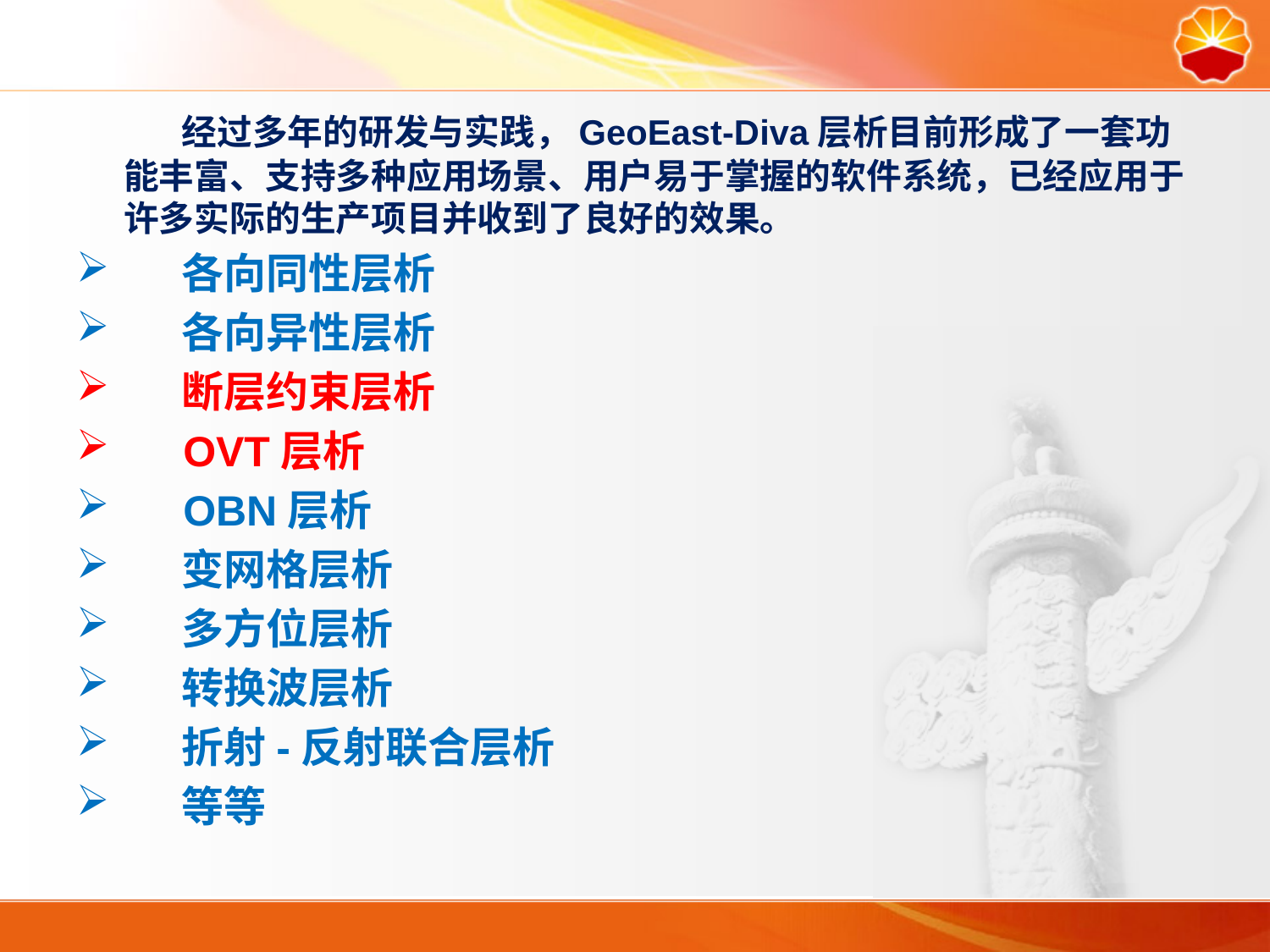

经过多年的研发与实践，GeoEast-Diva层析目前形成了一套功能丰富、支持多种应用场景、用户易于掌握的软件系统，已经应用于许多实际的生产项目并收到了良好的效果。
     各向同性层析
     各向异性层析
     断层约束层析
     OVT层析
     OBN层析
     变网格层析
     多方位层析
     转换波层析
     折射-反射联合层析
     等等

23